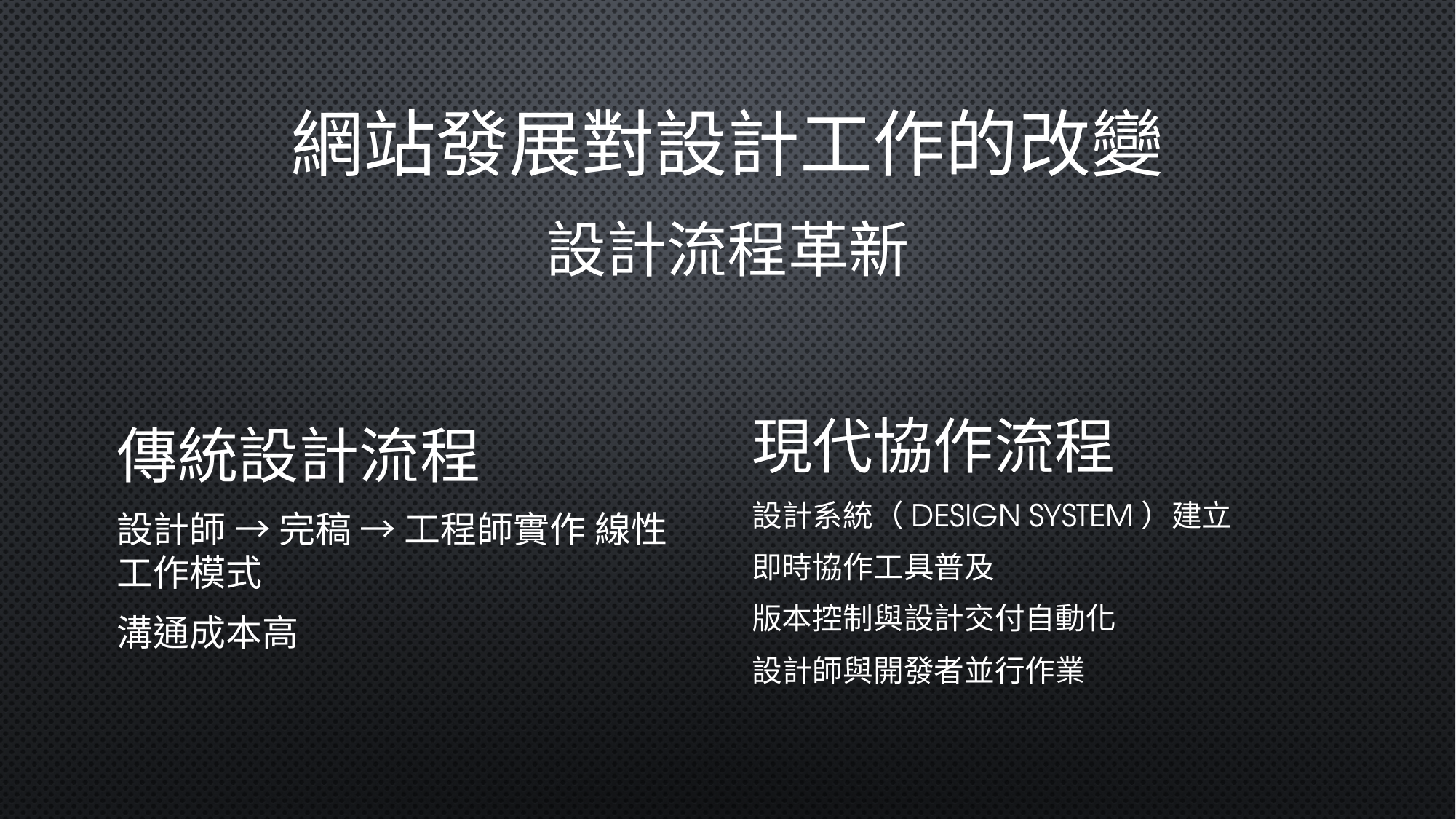

# 網站發展對設計工作的改變
設計流程革新
傳統設計流程
設計師 → 完稿 → 工程師實作 線性工作模式
溝通成本高
現代協作流程
設計系統（Design System）建立
即時協作工具普及
版本控制與設計交付自動化
設計師與開發者並行作業